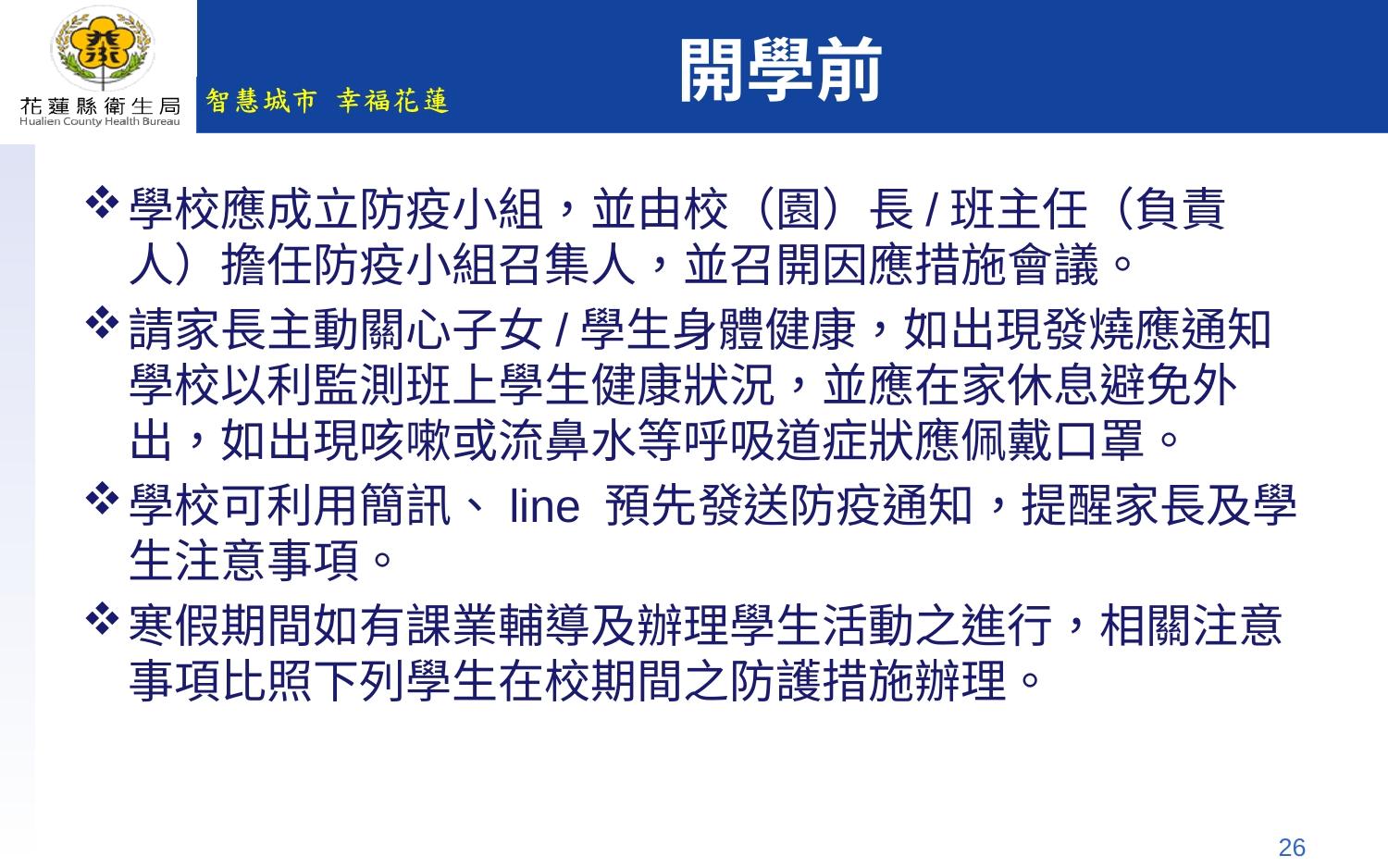

# 開學前
學校應成立防疫小組，並由校（園）長/班主任（負責人）擔任防疫小組召集人，並召開因應措施會議。
請家長主動關心子女/學生身體健康，如出現發燒應通知學校以利監測班上學生健康狀況，並應在家休息避免外出，如出現咳嗽或流鼻水等呼吸道症狀應佩戴口罩。
學校可利用簡訊、line 預先發送防疫通知，提醒家長及學生注意事項。
寒假期間如有課業輔導及辦理學生活動之進行，相關注意事項比照下列學生在校期間之防護措施辦理。
26